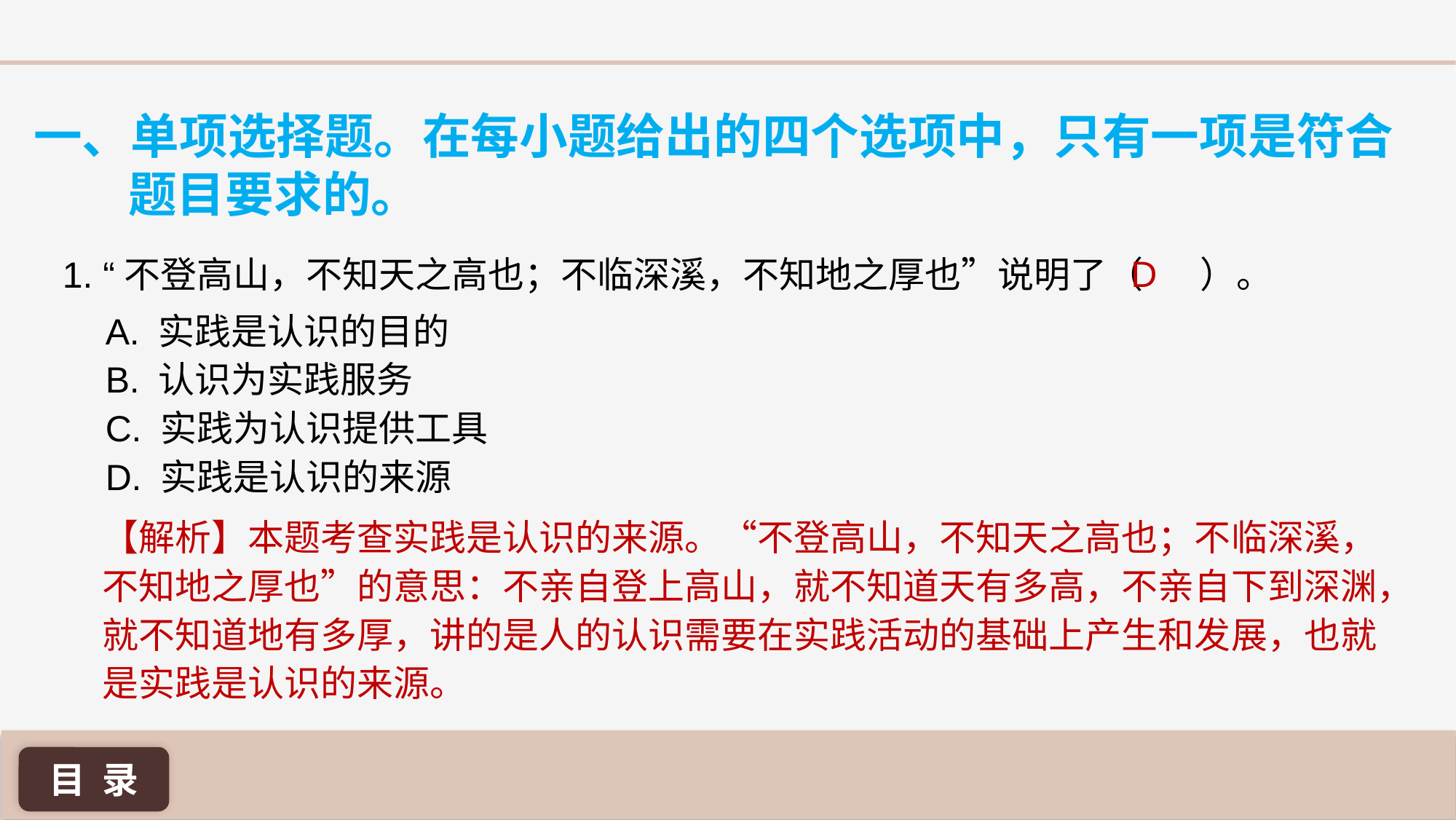

一、单项选择题。在每小题给出的四个选项中，只有一项是符合题目要求的。
D
1. “不登高山，不知天之高也；不临深溪，不知地之厚也”说明了（       ）。
A. 实践是认识的目的
B. 认识为实践服务
C. 实践为认识提供工具
D. 实践是认识的来源
【解析】本题考查实践是认识的来源。“不登高山，不知天之高也；不临深溪，不知地之厚也”的意思：不亲自登上高山，就不知道天有多高，不亲自下到深渊，就不知道地有多厚，讲的是人的认识需要在实践活动的基础上产生和发展，也就是实践是认识的来源。